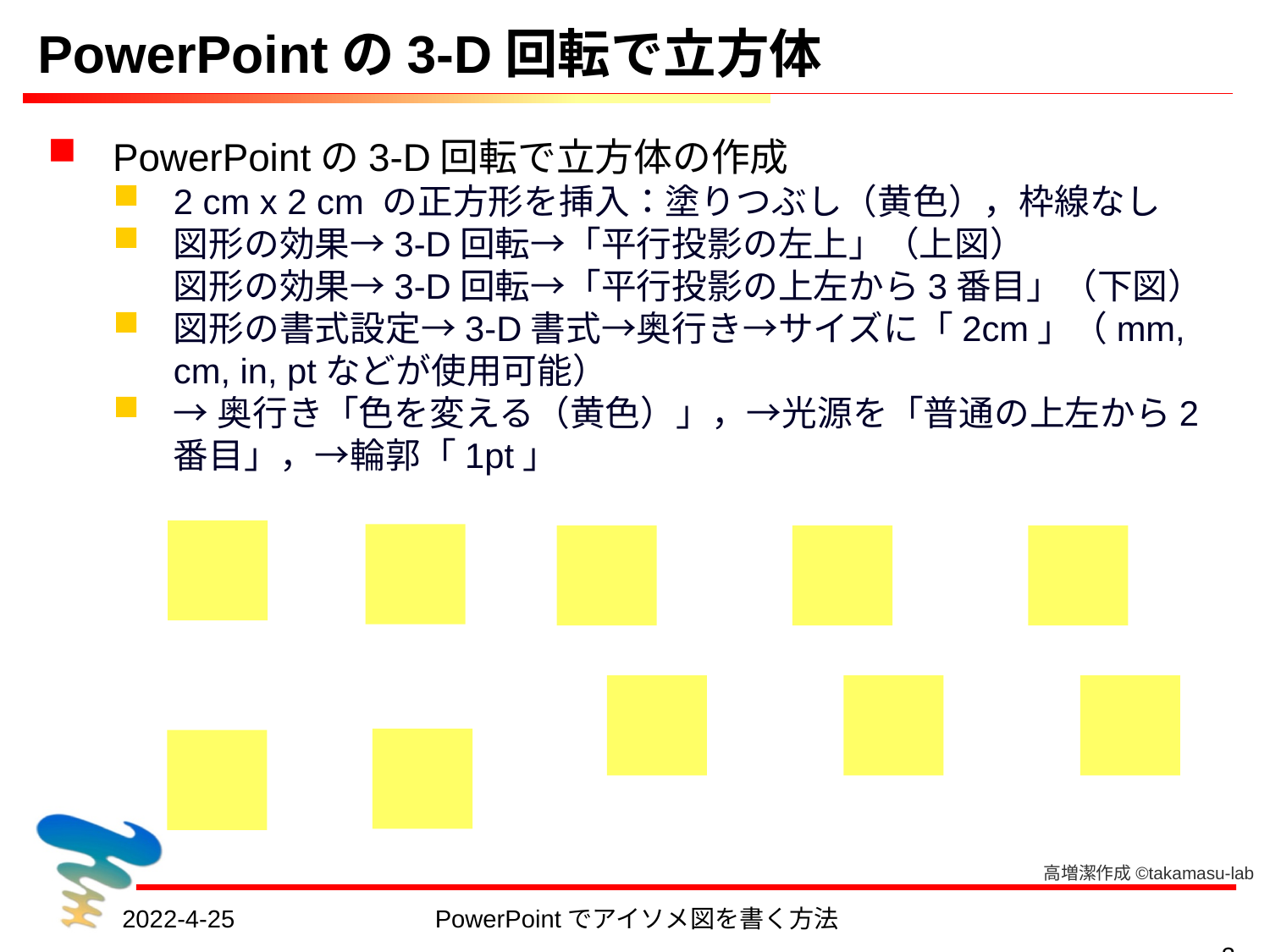

# PowerPointの3-D回転で立方体
PowerPointの3-D回転で立方体の作成
2 cm x 2 cm の正方形を挿入：塗りつぶし（黄色），枠線なし
図形の効果→3-D回転→「平行投影の左上」（上図）
図形の効果→3-D回転→「平行投影の上左から3番目」（下図）
図形の書式設定→3-D書式→奥行き→サイズに「2cm」（mm, cm, in, ptなどが使用可能）
→奥行き「色を変える（黄色）」，→光源を「普通の上左から2番目」，→輪郭「1pt」

高増潔作成©takamasu-lab
2022-4-25
PowerPointでアイソメ図を書く方法
3